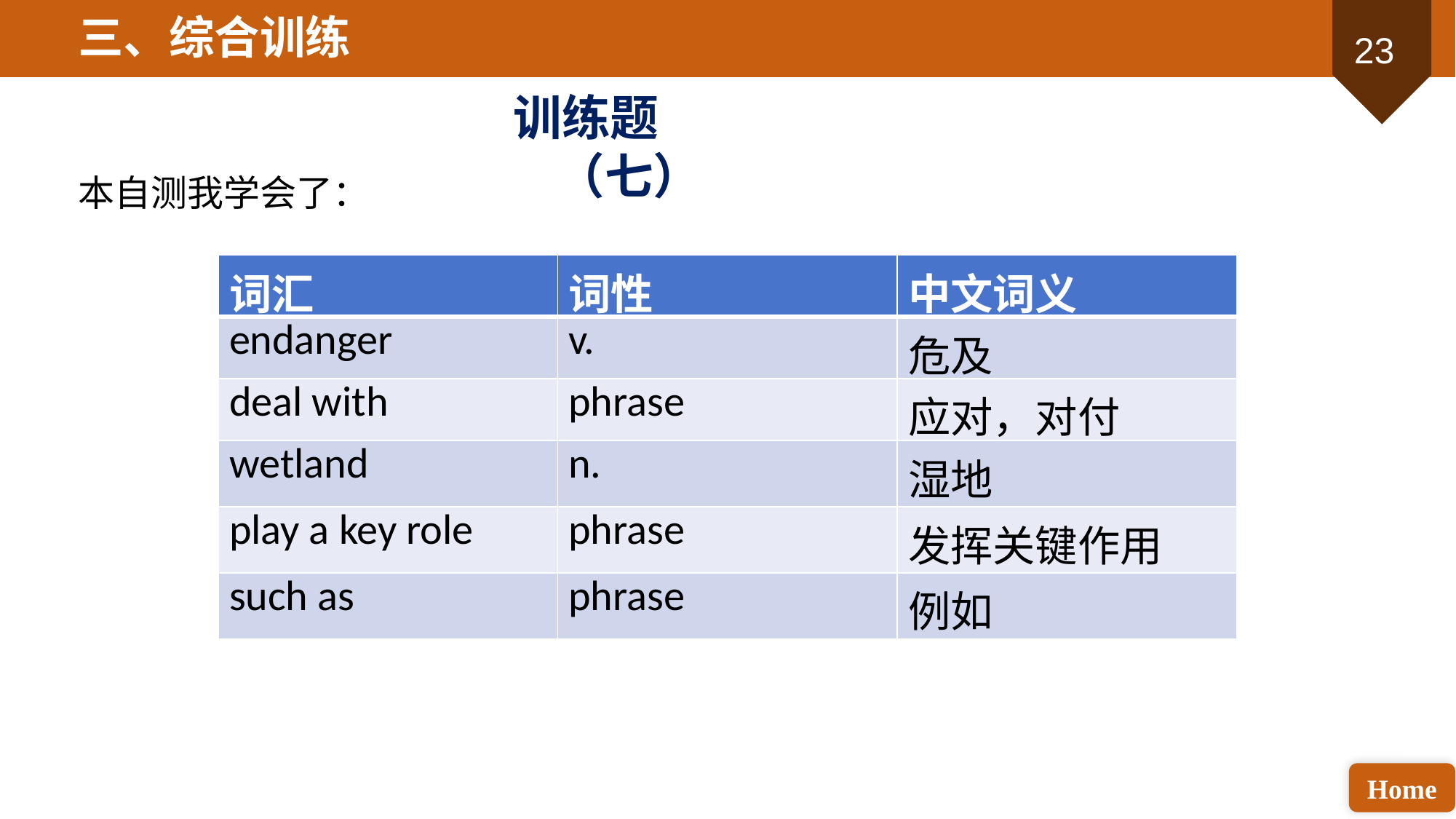

三、综合训练
训练题（七）
本自测我学会了：

| 词汇 | 词性 | 中文词义 |
| --- | --- | --- |
| endanger | v. | 危及 |
| deal with | phrase | 应对，对付 |
| wetland | n. | 湿地 |
| play a key role | phrase | 发挥关键作用 |
| such as | phrase | 例如 |